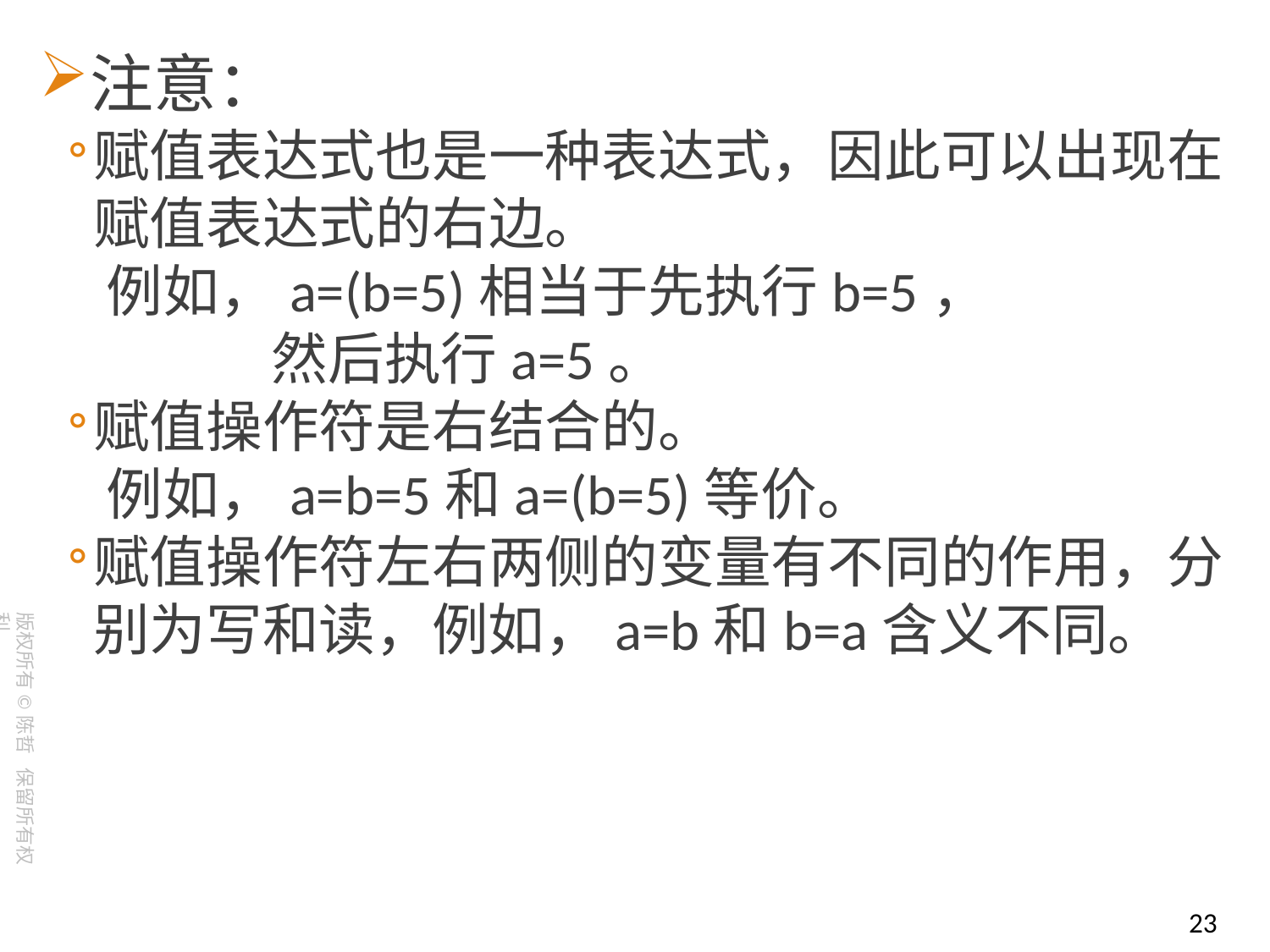

注意：
赋值表达式也是一种表达式，因此可以出现在赋值表达式的右边。
  例如，a=(b=5)相当于先执行b=5，
               然后执行a=5。
赋值操作符是右结合的。
  例如，a=b=5和a=(b=5)等价。
赋值操作符左右两侧的变量有不同的作用，分别为写和读，例如，a=b和b=a含义不同。
23